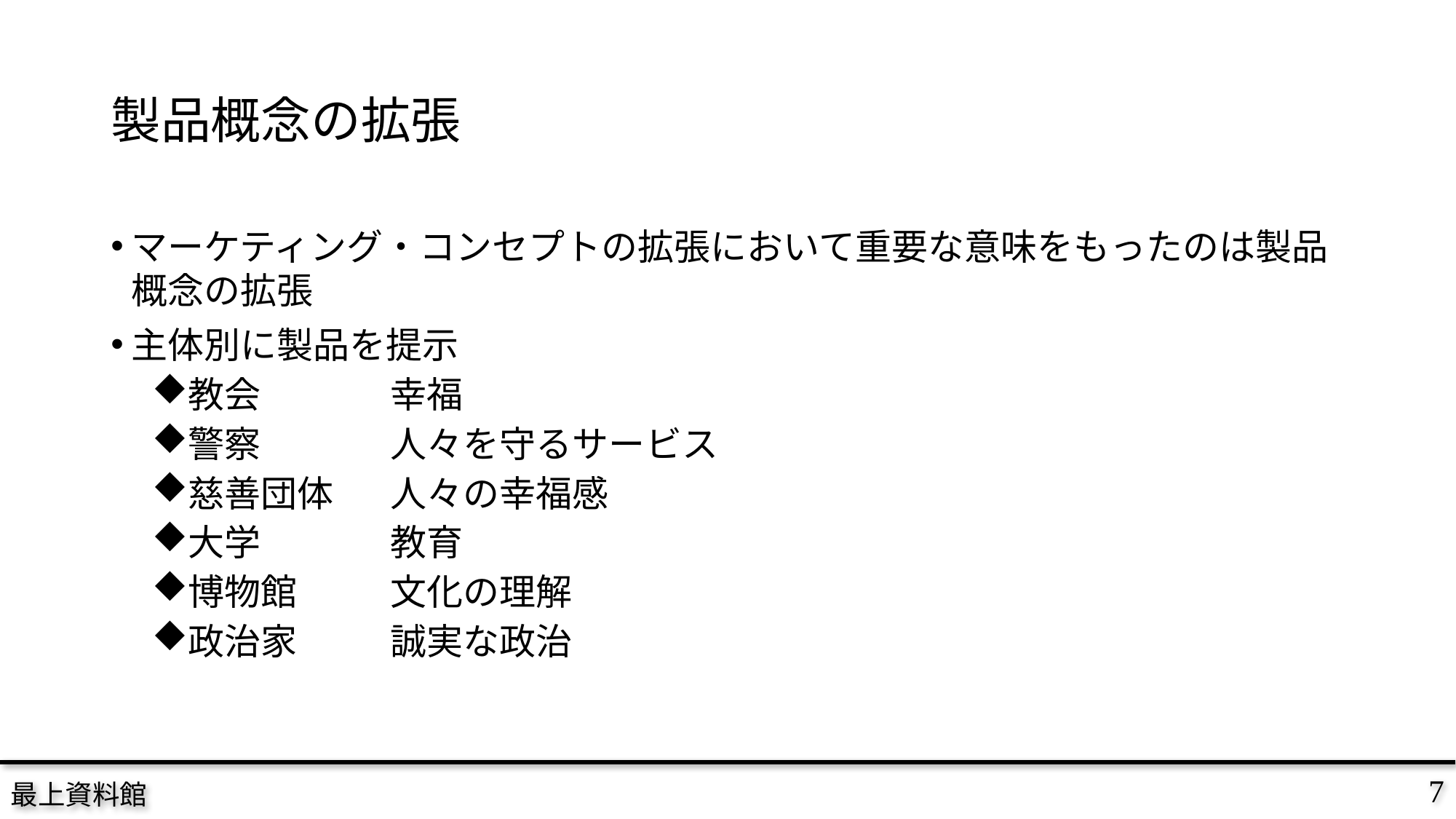

# 製品概念の拡張
マーケティング・コンセプトの拡張において重要な意味をもったのは製品概念の拡張
主体別に製品を提示
教会		幸福
警察		人々を守るサービス
慈善団体	人々の幸福感
大学		教育
博物館	文化の理解
政治家	誠実な政治